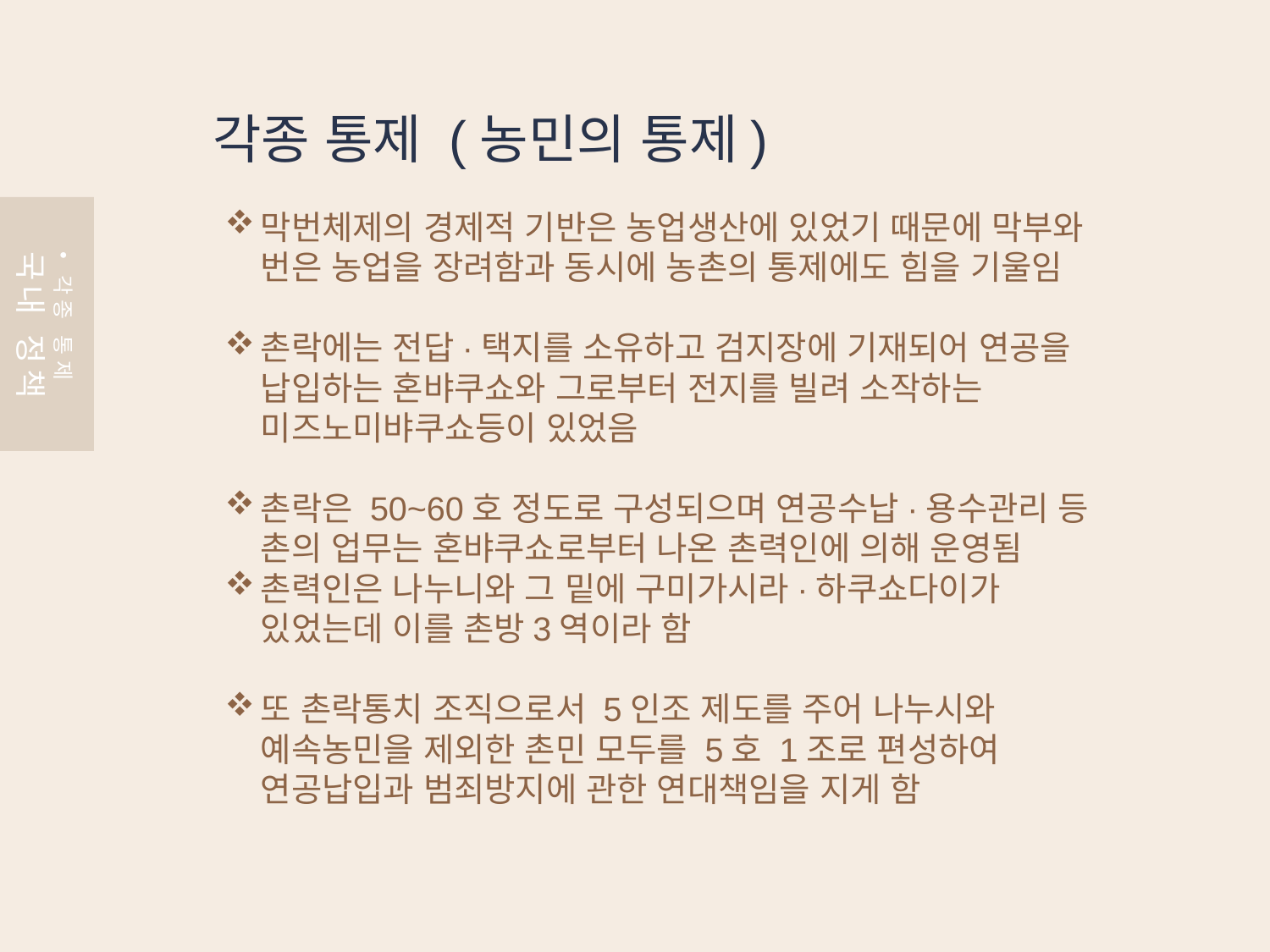

각종 통제 (농민의 통제)

막번체제의 경제적 기반은 농업생산에 있었기 때문에 막부와 번은 농업을 장려함과 동시에 농촌의 통제에도 힘을 기울임

촌락에는 전답·택지를 소유하고 검지장에 기재되어 연공을 납입하는 혼뱌쿠쇼와 그로부터 전지를 빌려 소작하는 미즈노미뱌쿠쇼등이 있었음

촌락은 50~60호 정도로 구성되으며 연공수납·용수관리 등 촌의 업무는 혼뱌쿠쇼로부터 나온 촌력인에 의해 운영됨
촌력인은 나누니와 그 밑에 구미가시라·하쿠쇼다이가 있었는데 이를 촌방3역이라 함

또 촌락통치 조직으로서 5인조 제도를 주어 나누시와 예속농민을 제외한 촌민 모두를 5호 1조로 편성하여 연공납입과 범죄방지에 관한 연대책임을 지게 함
각종 통제
국내 정책